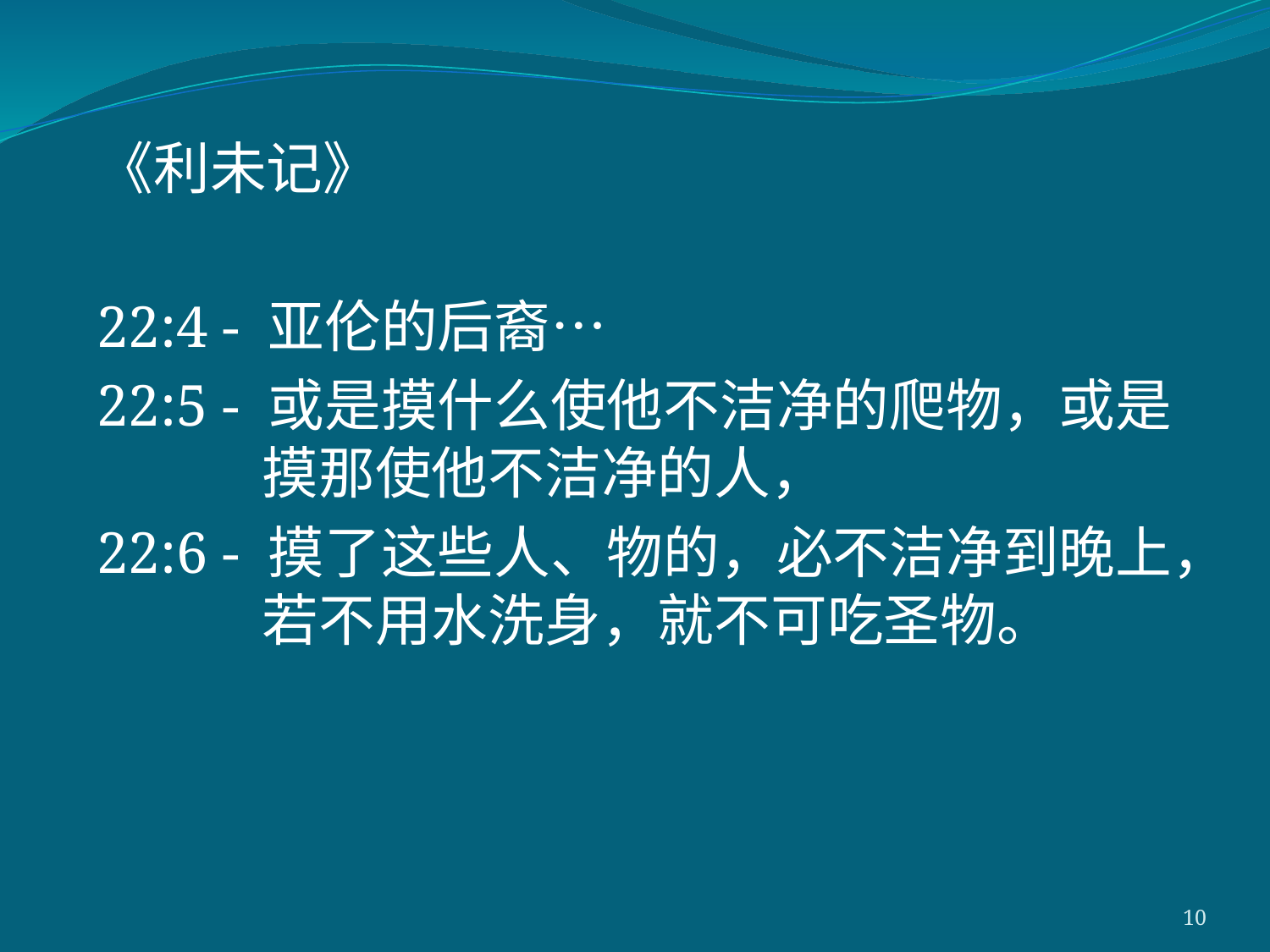

《利未记》

22:4 - 亚伦的后裔…
22:5 - 或是摸什么使他不洁净的爬物，或是	摸那使他不洁净的人，
22:6 - 摸了这些人、物的，必不洁净到晚上，	若不用水洗身，就不可吃圣物。

10